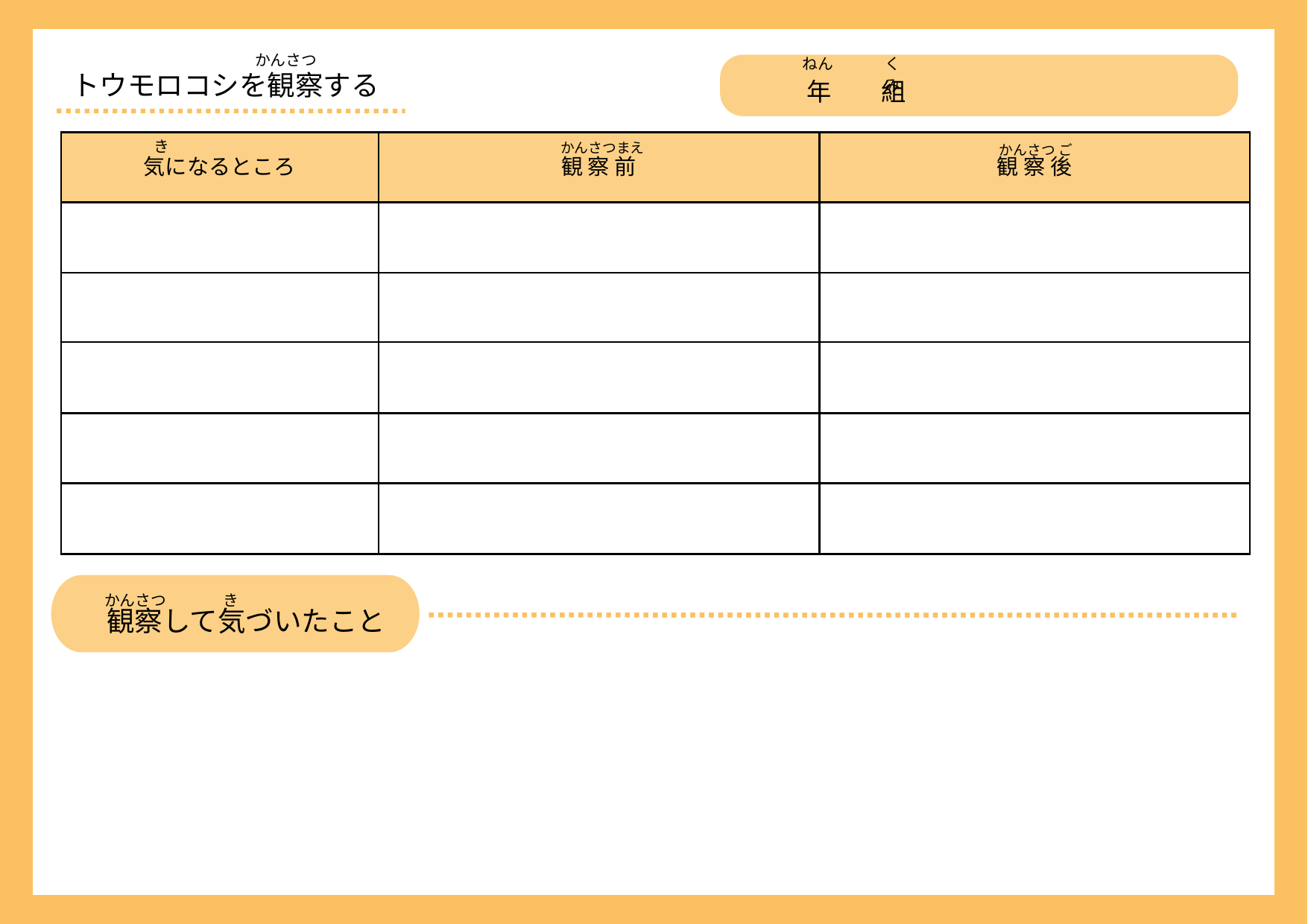

かんさつ
ねん
くみ

トウモロコシを観察する
　年　　組

| 気になるところ | 観 察 前 | 観 察 後 |
| --- | --- | --- |
|  |  |  |
|  |  |  |
|  |  |  |
|  |  |  |
|  |  |  |
き
かんさつまえ
かんさつ ご

かんさつ
き
観察して気づいたこと